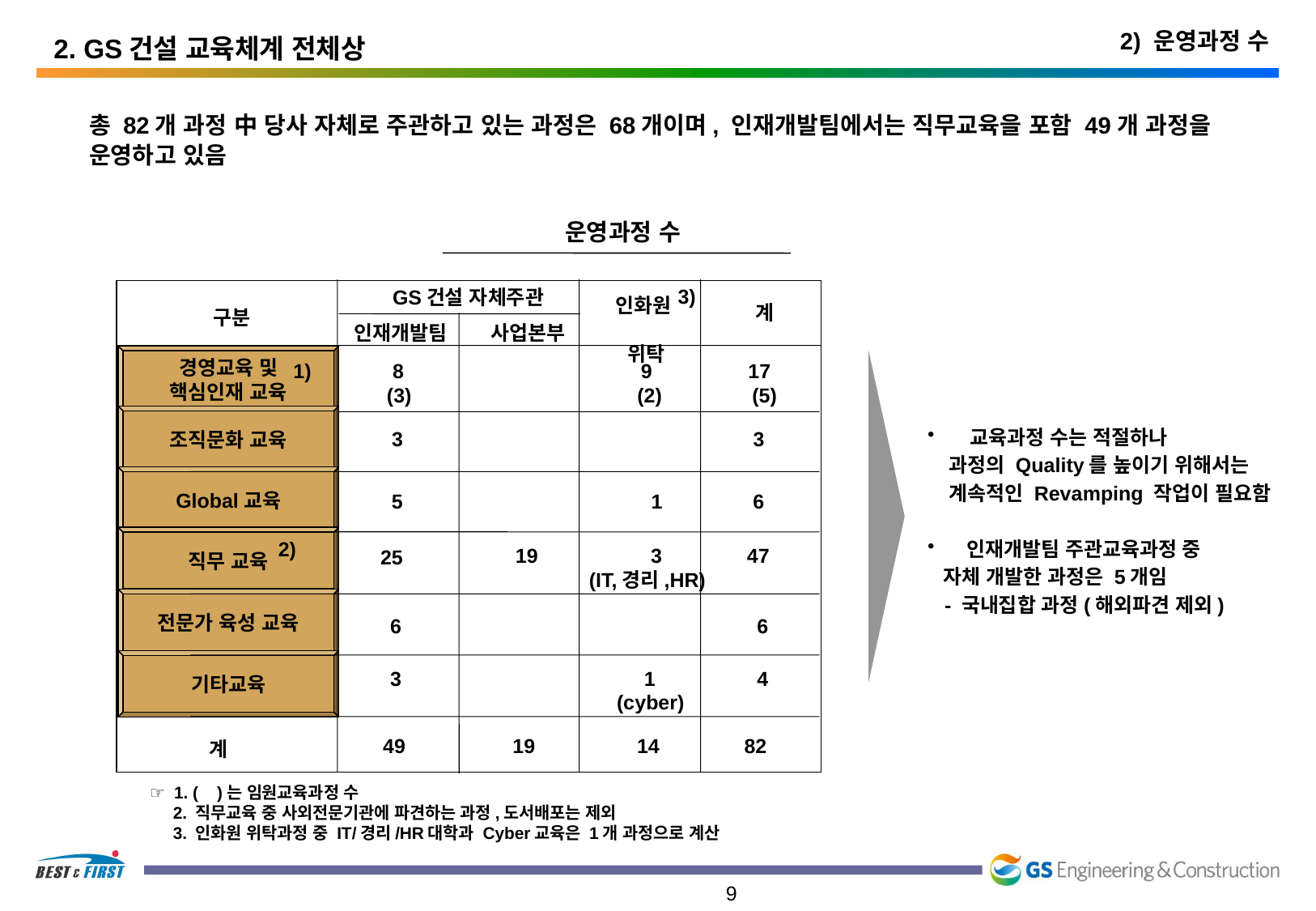

2) 운영과정 수
2. GS건설 교육체계 전체상
총 82개 과정 中 당사 자체로 주관하고 있는 과정은 68개이며, 인재개발팀에서는 직무교육을 포함 49개 과정을 운영하고 있음
운영과정 수

3)
  GS건설 자체주관
 인화원
   위탁
 계
  구분

인재개발팀
  사업본부

경영교육 및
핵심인재 교육
1)
   8                                          9                 17
  (3)                                        (2)                (5)
조직문화 교육

  교육과정 수는 적절하나
   과정의 Quality를 높이기 위해서는
   계속적인 Revamping 작업이 필요함

 인재개발팀 주관교육과정 중
  자체 개발한 과정은 5개임
   - 국내집합 과정(해외파견 제외)

  3                                                              3
Global교육

  5                                            1                6

직무 교육

2)
         19                    3               47
                      (IT,경리,HR)
25
전문가 육성 교육

  6                                                               6
기타교육

  3                                           1                  4
                                          (cyber)

  49                   19                  14               82
  계
☞  1. (    )는 임원교육과정 수
     2. 직무교육 중 사외전문기관에 파견하는 과정,도서배포는 제외
     3. 인화원 위탁과정 중 IT/경리/HR대학과 Cyber교육은 1개 과정으로 계산
9